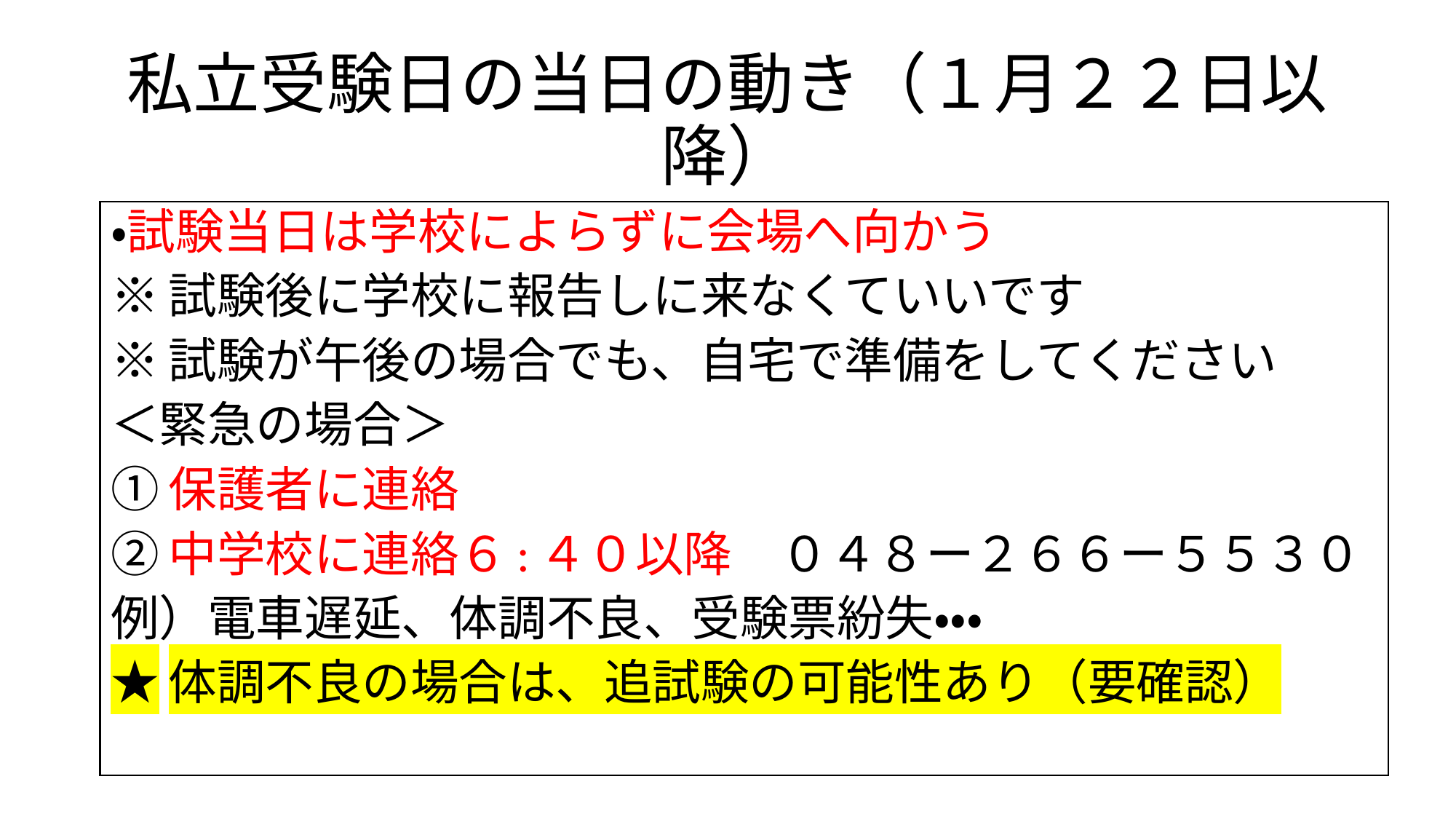

# 私立受験日の当日の動き（１月２２日以降）
・試験当日は学校によらずに会場へ向かう
※試験後に学校に報告しに来なくていいです
※試験が午後の場合でも、自宅で準備をしてください
＜緊急の場合＞
①保護者に連絡
②中学校に連絡６:４０以降　０４８ー２６６ー５５３０
例）電車遅延、体調不良、受験票紛失・・・
★体調不良の場合は、追試験の可能性あり（要確認）